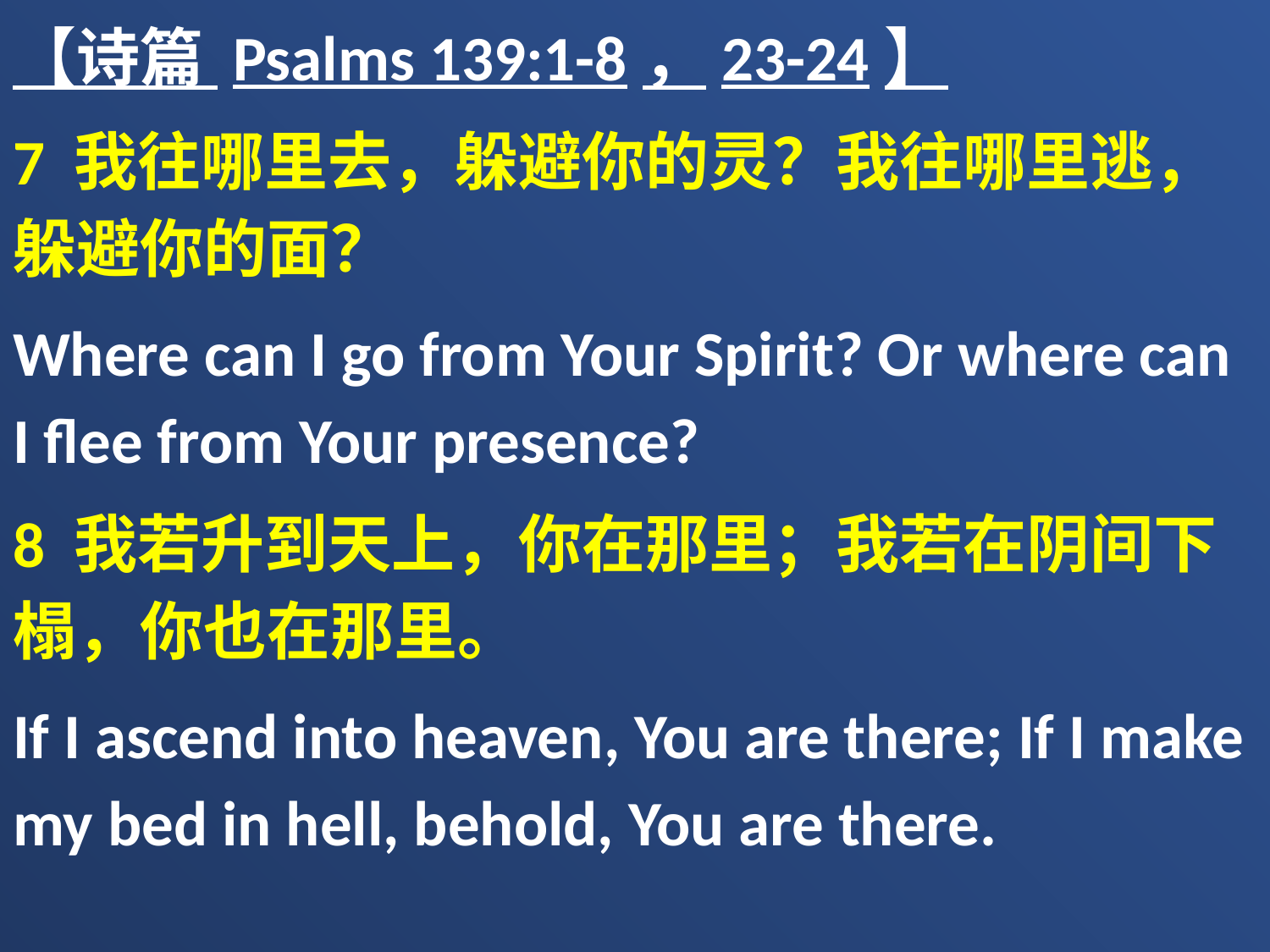

【诗篇 Psalms 139:1-8，23-24】
7 我往哪里去，躲避你的灵？我往哪里逃，躲避你的面？
Where can I go from Your Spirit? Or where can I flee from Your presence?
8 我若升到天上，你在那里；我若在阴间下榻，你也在那里。
If I ascend into heaven, You are there; If I make my bed in hell, behold, You are there.